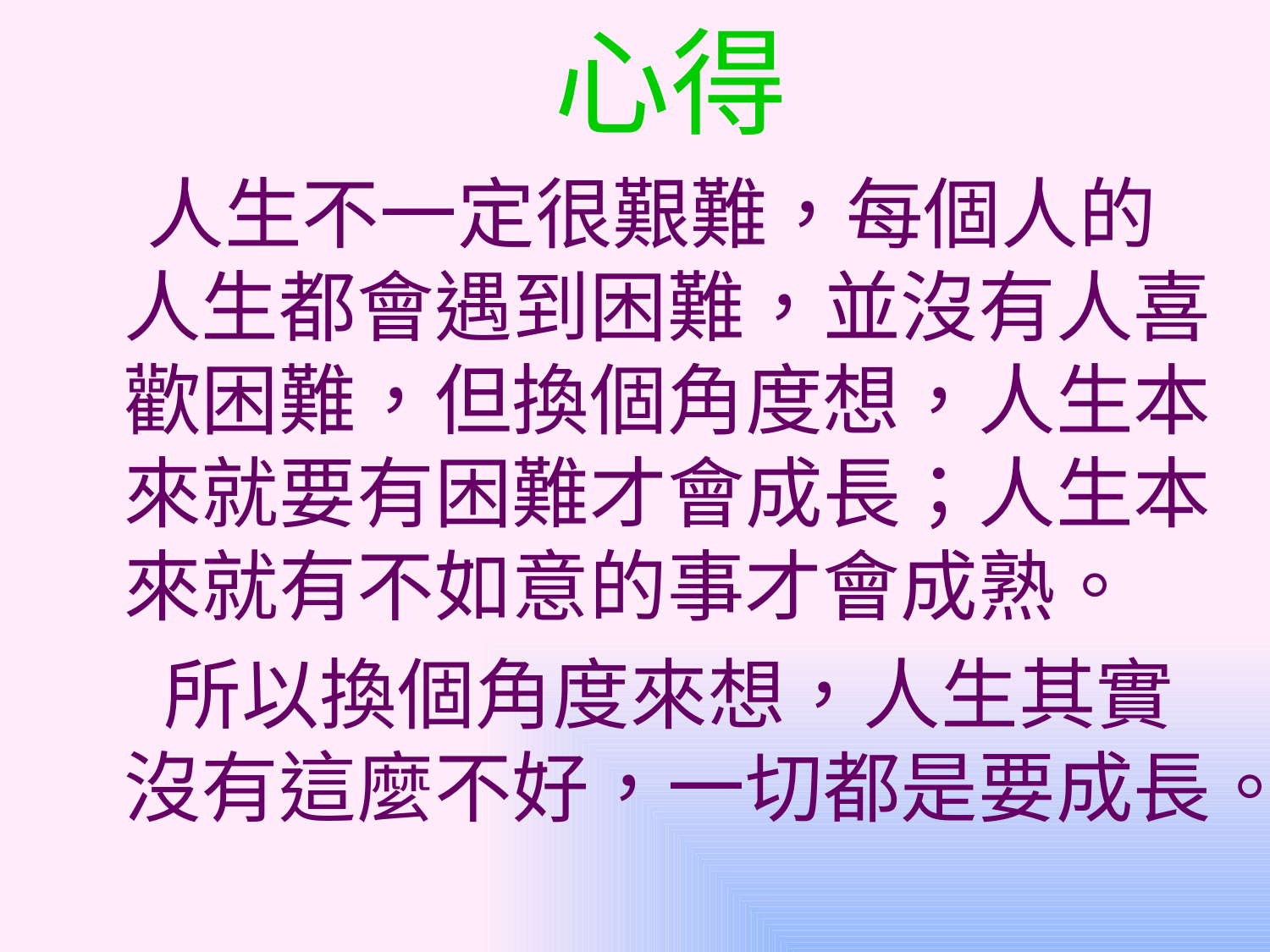

# 心得
   人生不一定很艱難，每個人的人生都會遇到困難，並沒有人喜歡困難，但換個角度想，人生本來就要有困難才會成長；人生本來就有不如意的事才會成熟。
    所以換個角度來想，人生其實沒有這麼不好，一切都是要成長。